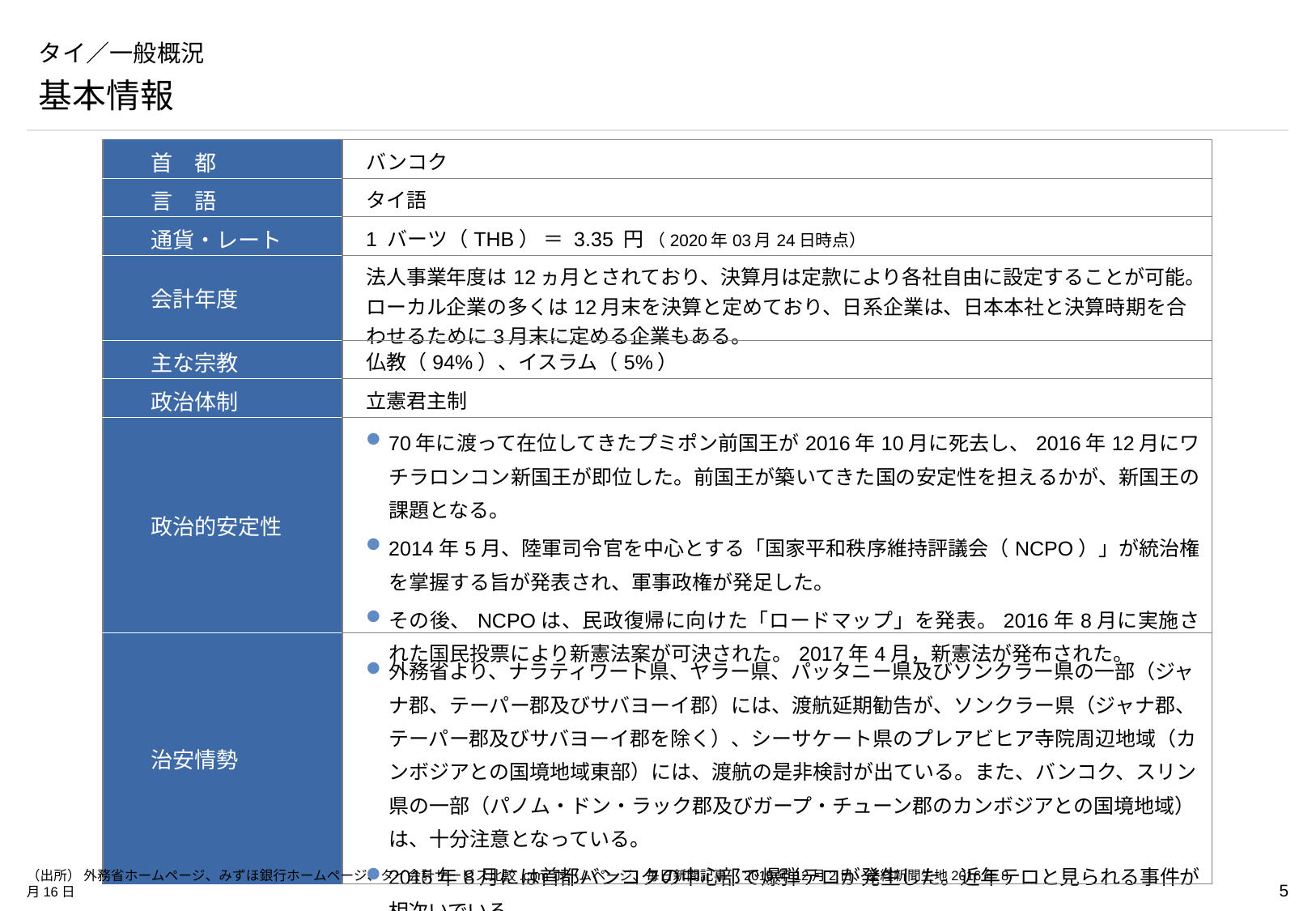

# タイ／一般概況
基本情報
| 首　都 | バンコク |
| --- | --- |
| 言　語 | タイ語 |
| 通貨・レート | 1 バーツ（THB） ＝ 3.35 円 （2020年03月24日時点） |
| 会計年度 | 法人事業年度は12ヵ月とされており、決算月は定款により各社自由に設定することが可能。ローカル企業の多くは12月末を決算と定めており、日系企業は、日本本社と決算時期を合わせるために3月末に定める企業もある。 |
| 主な宗教 | 仏教（94%）、イスラム（5%） |
| 政治体制 | 立憲君主制 |
| 政治的安定性 | 70年に渡って在位してきたプミポン前国王が2016年10月に死去し、2016年12月にワチラロンコン新国王が即位した。前国王が築いてきた国の安定性を担えるかが、新国王の課題となる。 2014年5月、陸軍司令官を中心とする「国家平和秩序維持評議会（NCPO）」が統治権を掌握する旨が発表され、軍事政権が発足した。 その後、NCPOは、民政復帰に向けた「ロードマップ」を発表。2016年8月に実施された国民投票により新憲法案が可決された。2017年4月，新憲法が発布された。 |
| 治安情勢 | 外務省より、ナラティワート県、ヤラー県、パッタニー県及びソンクラー県の一部（ジャナ郡、テーパー郡及びサバヨーイ郡）には、渡航延期勧告が、ソンクラー県（ジャナ郡、テーパー郡及びサバヨーイ郡を除く）、シーサケート県のプレアビヒア寺院周辺地域（カンボジアとの国境地域東部）には、渡航の是非検討が出ている。また、バンコク、スリン県の一部（パノム・ドン・ラック郡及びガープ・チューン郡のカンボジアとの国境地域）は、十分注意となっている。 2015年8月には首都バンコクの中心部で爆弾テロが発生した。近年テロと見られる事件が相次いでいる。 |
（出所） 外務省ホームページ、みずほ銀行ホームページ、タイ会計サービス比較.comホームページ、毎日新聞記事　2016年12月2日、産経新聞生地2016年8月16日